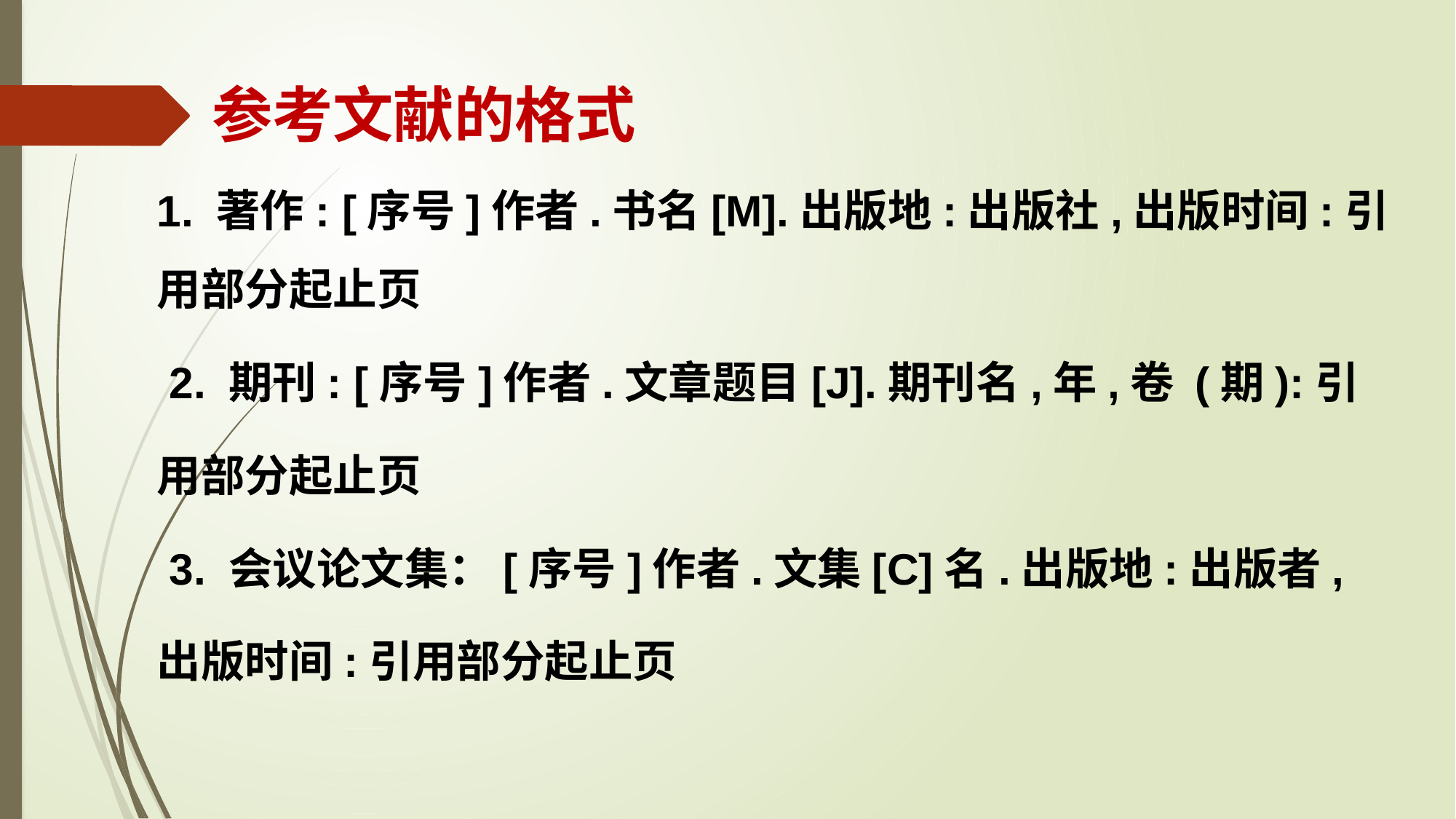

# 参考文献的格式
1. 著作: [序号]作者.书名[M].出版地:出版社,出版时间:引用部分起止页
 2. 期刊: [序号]作者.文章题目[J].期刊名,年,卷 (期):引用部分起止页
 3. 会议论文集：[序号]作者.文集[C]名.出版地:出版者,出版时间:引用部分起止页